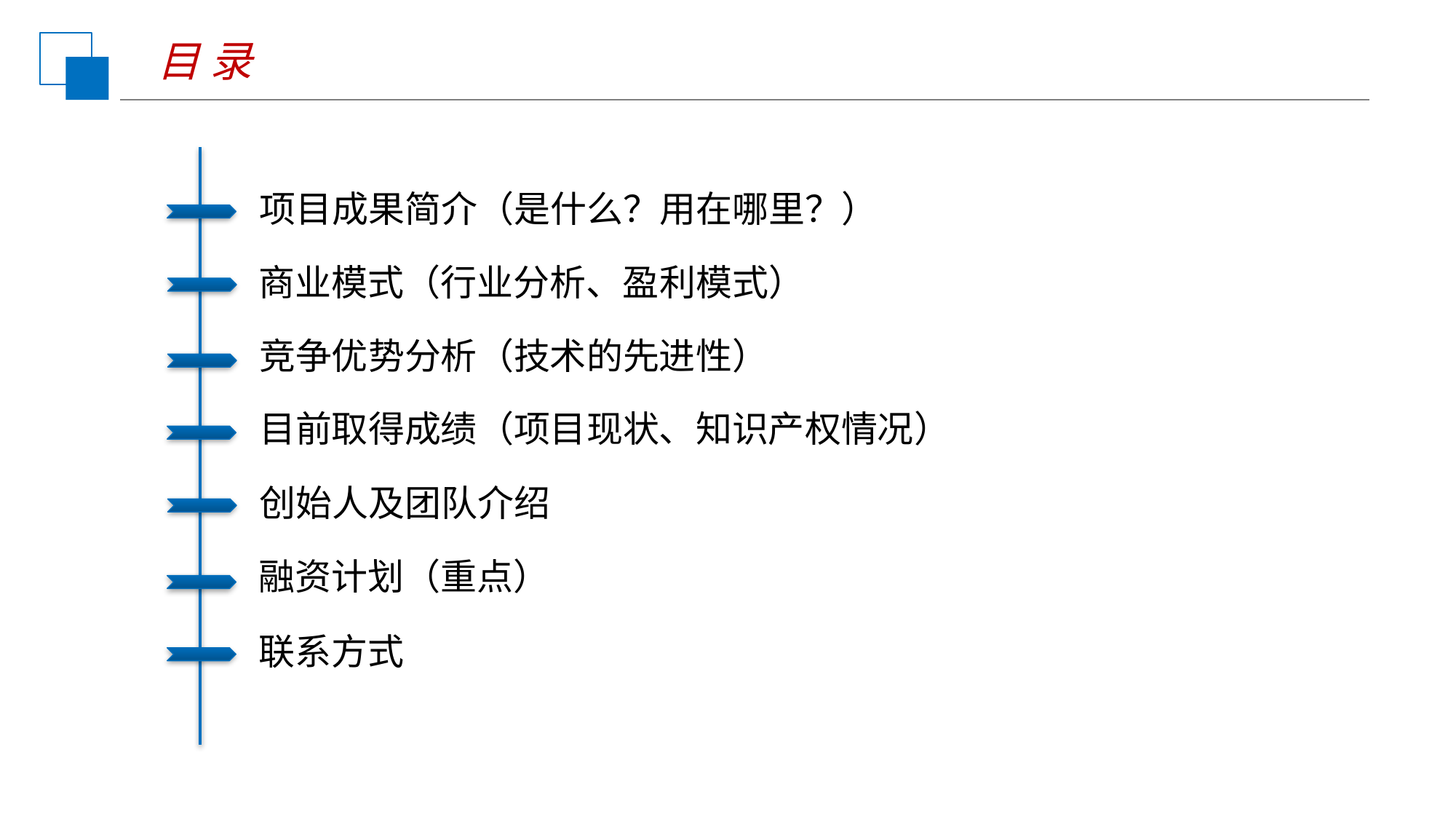

目 录
# 项目成果简介（是什么？用在哪里？）

 商业模式（行业分析、盈利模式）

 竞争优势分析（技术的先进性）

 目前取得成绩（项目现状、知识产权情况）

 创始人及团队介绍

 融资计划（重点）

 联系方式